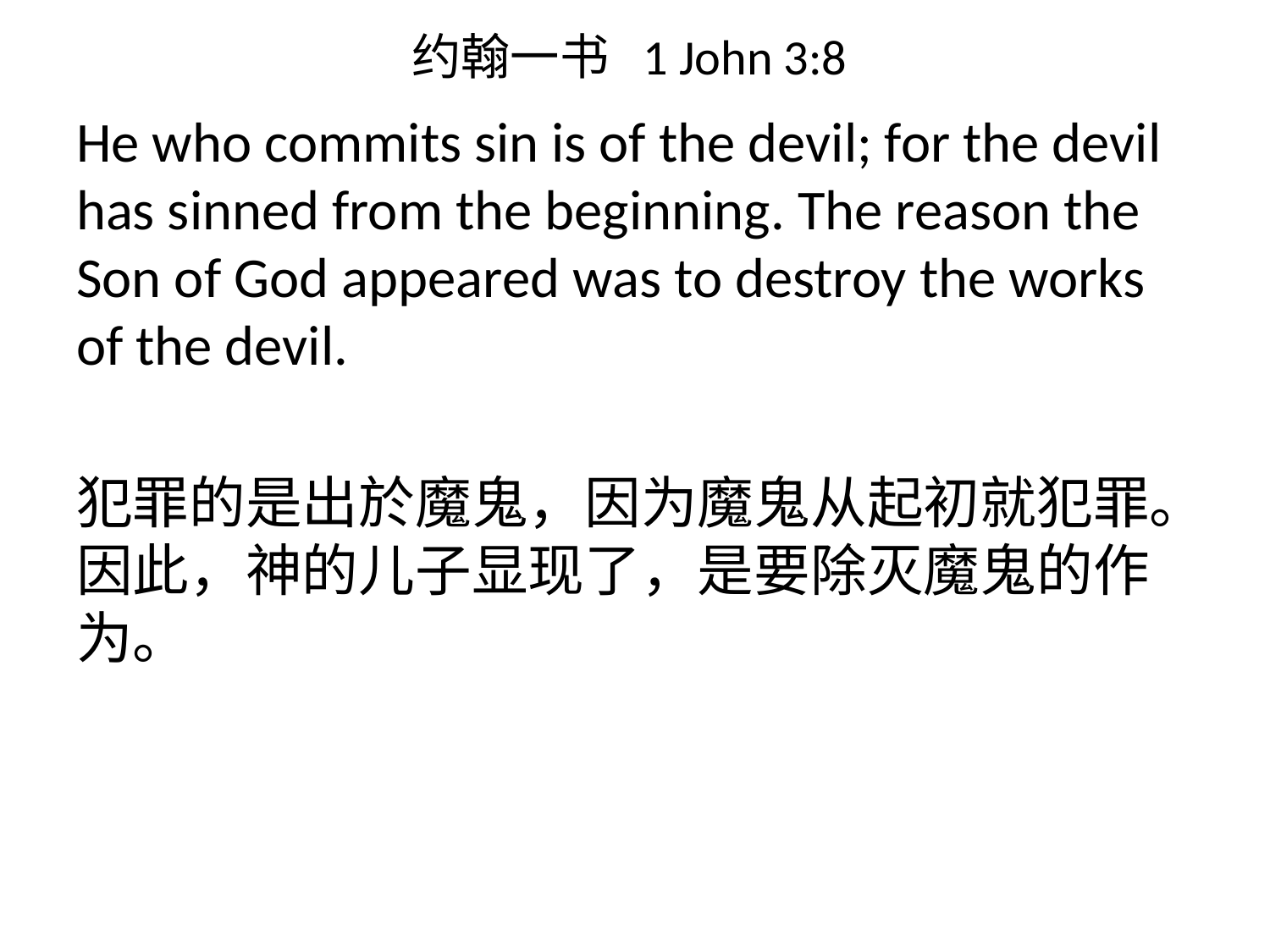

# 约翰一书  1 John 3:8
He who commits sin is of the devil; for the devil has sinned from the beginning. The reason the Son of God appeared was to destroy the works of the devil.

犯罪的是出於魔鬼，因为魔鬼从起初就犯罪。因此，神的儿子显现了，是要除灭魔鬼的作为。